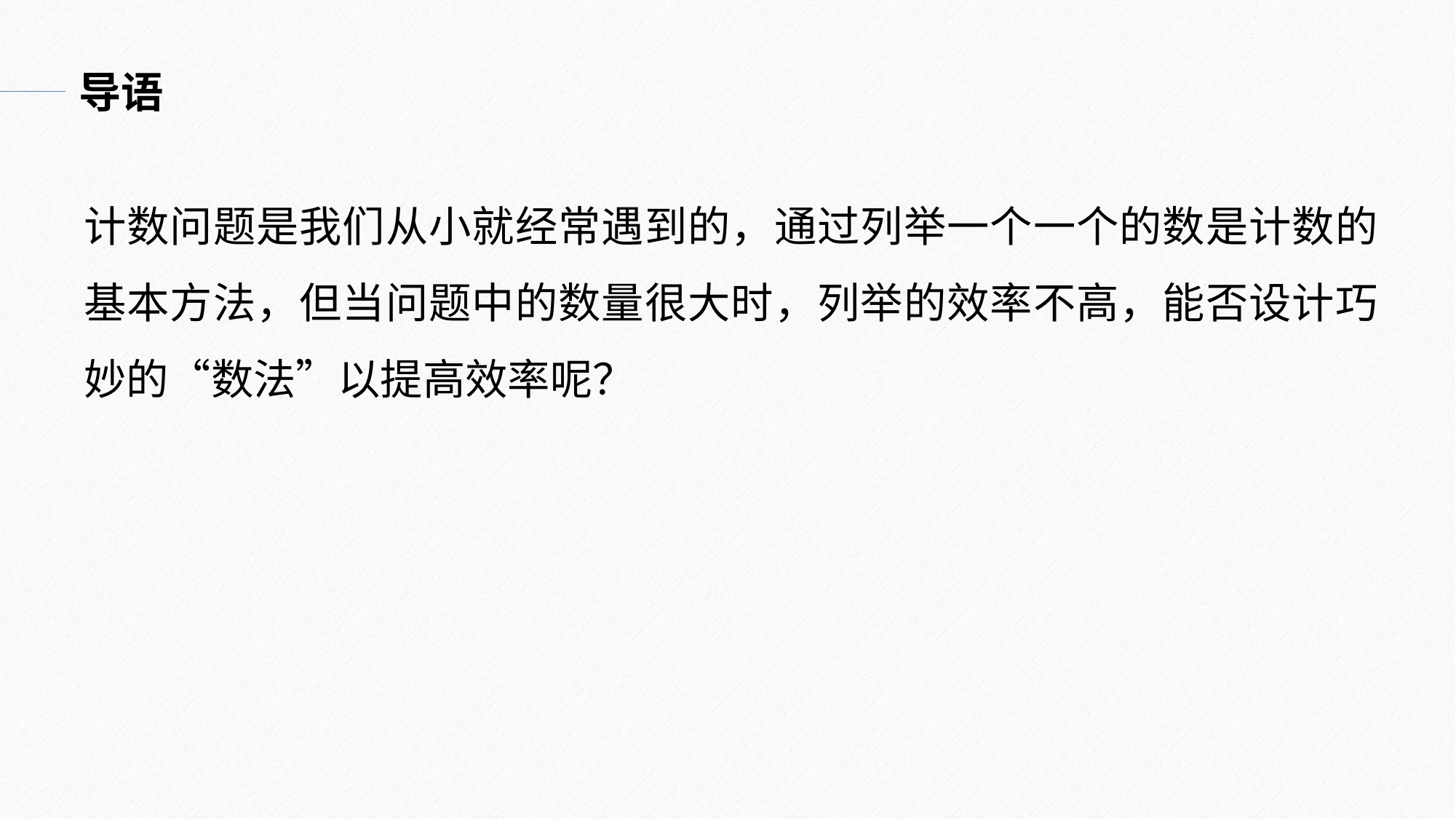

导语
计数问题是我们从小就经常遇到的，通过列举一个一个的数是计数的基本方法，但当问题中的数量很大时，列举的效率不高，能否设计巧妙的“数法”以提高效率呢？